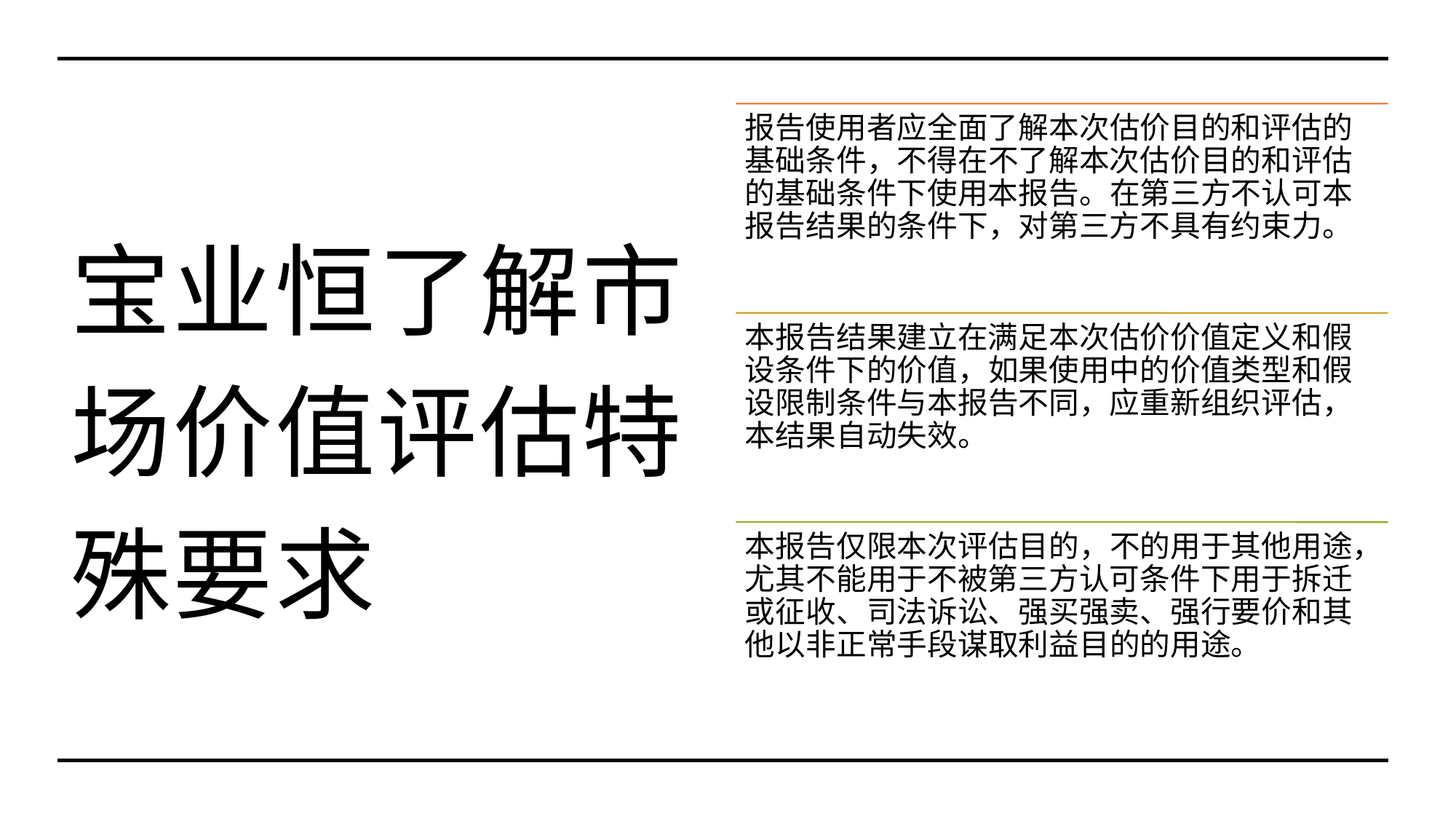

报告使用者应全面了解本次估价目的和评估的基础条件，不得在不了解本次估价目的和评估的基础条件下使用本报告。在第三方不认可本报告结果的条件下，对第三方不具有约束力。
本报告结果建立在满足本次估价价值定义和假设条件下的价值，如果使用中的价值类型和假设限制条件与本报告不同，应重新组织评估，本结果自动失效。
本报告仅限本次评估目的，不的用于其他用途，尤其不能用于不被第三方认可条件下用于拆迁或征收、司法诉讼、强买强卖、强行要价和其他以非正常手段谋取利益目的的用途。
# 宝业恒了解市场价值评估特殊要求